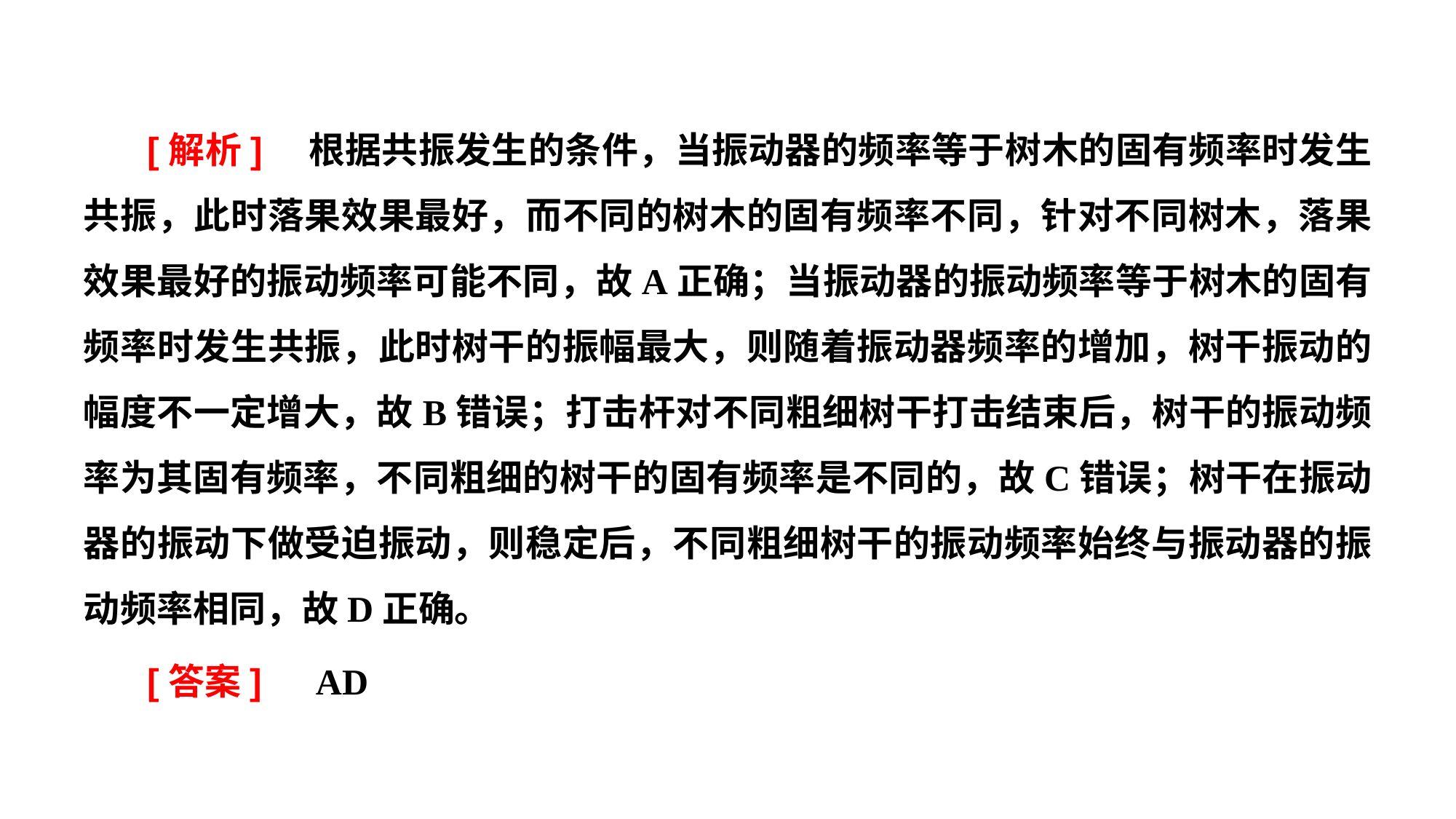

[解析]　根据共振发生的条件，当振动器的频率等于树木的固有频率时发生共振，此时落果效果最好，而不同的树木的固有频率不同，针对不同树木，落果效果最好的振动频率可能不同，故A正确；当振动器的振动频率等于树木的固有频率时发生共振，此时树干的振幅最大，则随着振动器频率的增加，树干振动的幅度不一定增大，故B错误；打击杆对不同粗细树干打击结束后，树干的振动频率为其固有频率，不同粗细的树干的固有频率是不同的，故C错误；树干在振动器的振动下做受迫振动，则稳定后，不同粗细树干的振动频率始终与振动器的振动频率相同，故D正确。
[答案]　AD